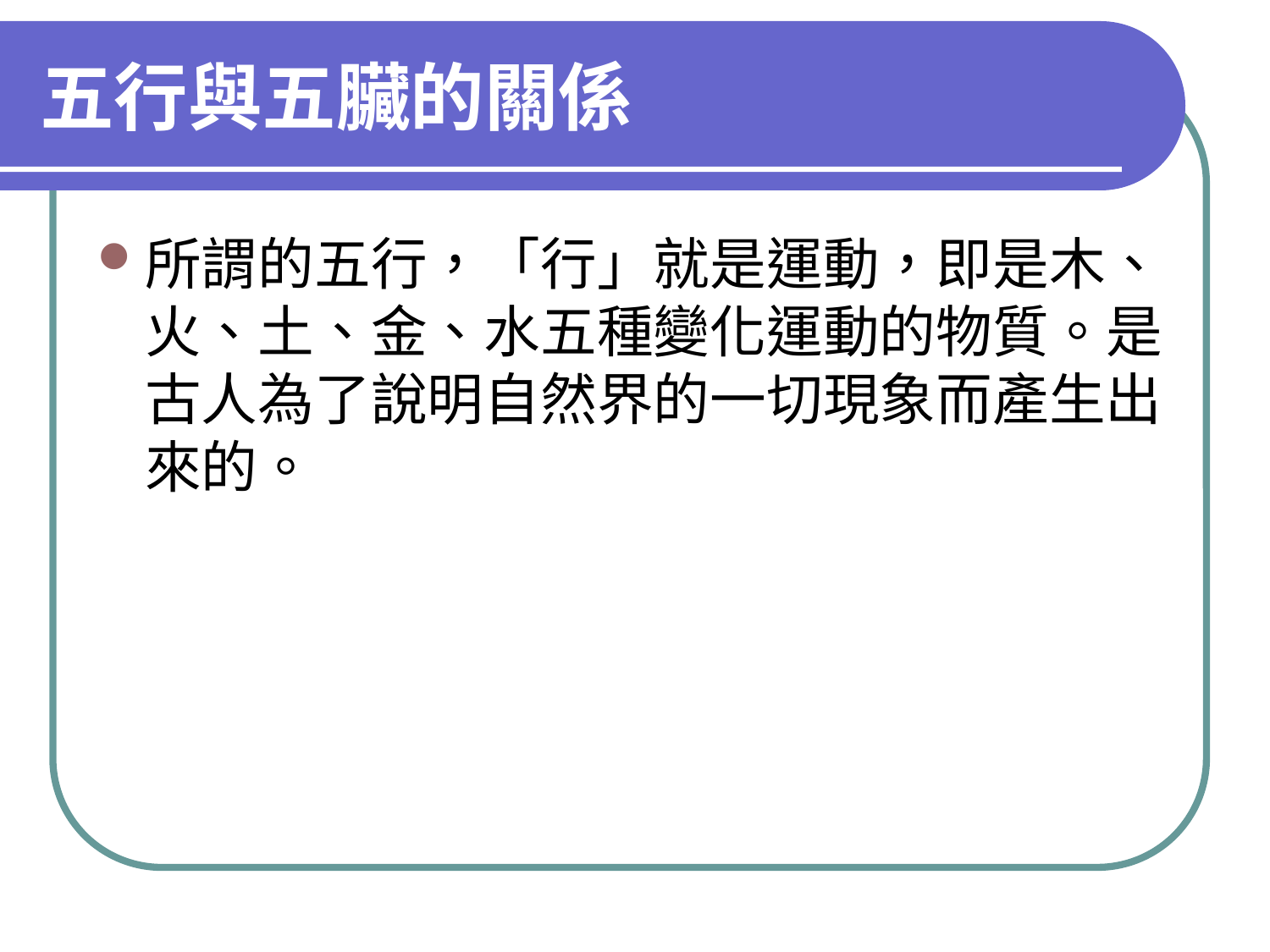

# 五行與五臟的關係
所謂的五行，「行」就是運動，即是木、火、土、金、水五種變化運動的物質。是古人為了說明自然界的一切現象而產生出來的。